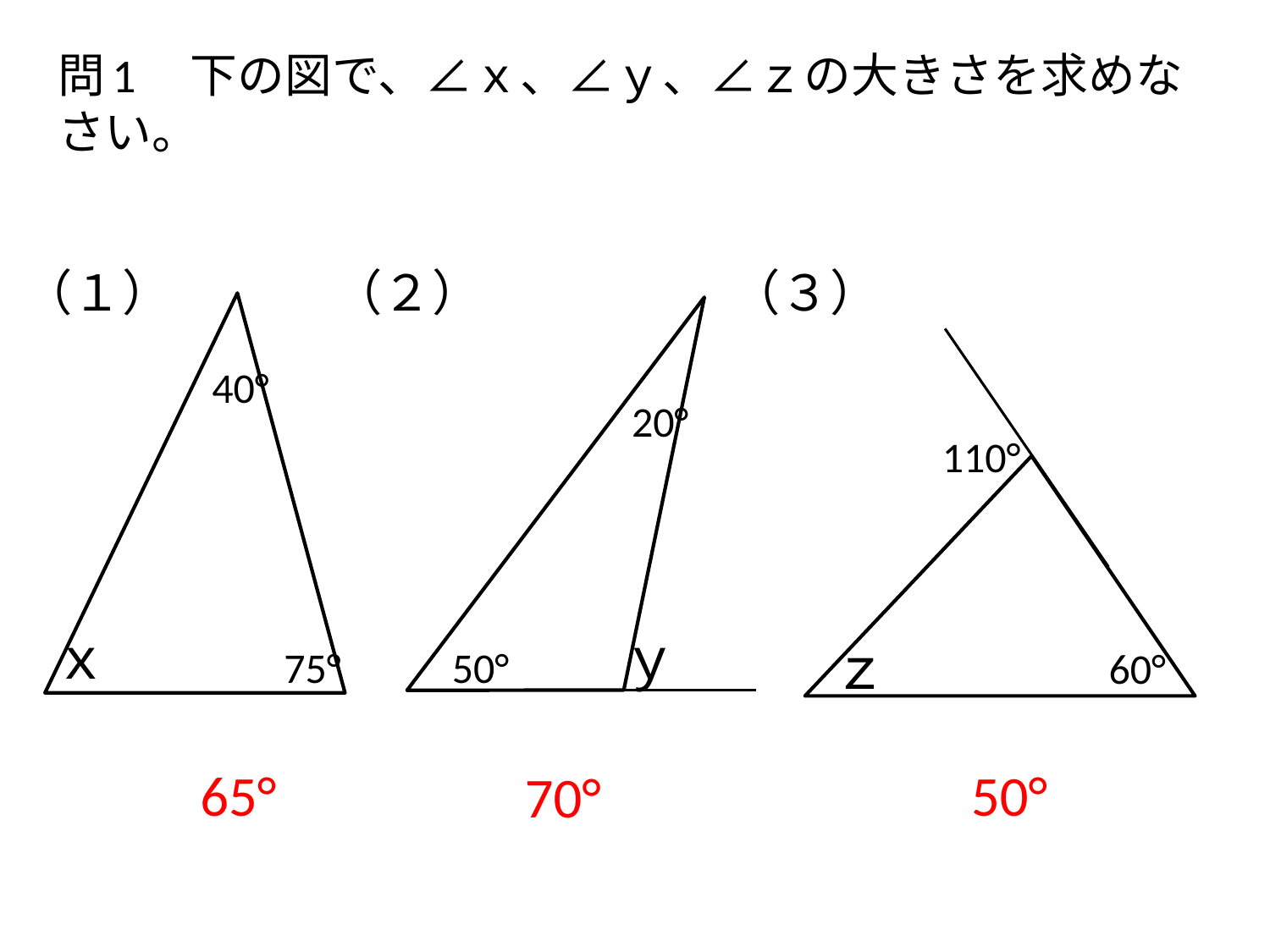

# 問1　下の図で、∠ｘ、∠ｙ、∠ｚの大きさを求めなさい。
（１）
（２）
（３）

40°
20°
110°
ｘ
ｙ
ｚ
75°
50°
60°
50°
65°
70°